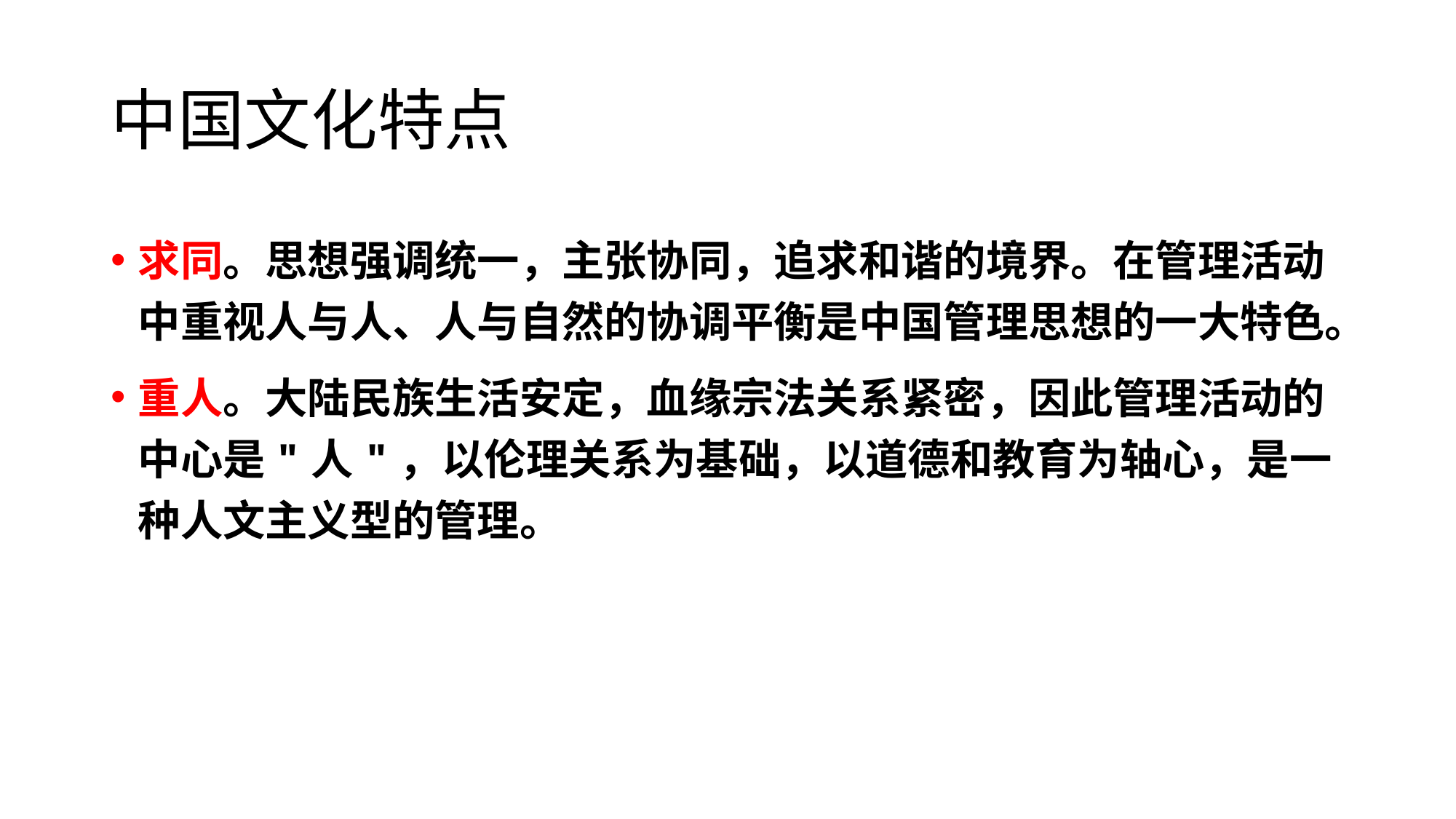

# 中国文化特点
求同。思想强调统一，主张协同，追求和谐的境界。在管理活动中重视人与人、人与自然的协调平衡是中国管理思想的一大特色。
重人。大陆民族生活安定，血缘宗法关系紧密，因此管理活动的中心是"人"，以伦理关系为基础，以道德和教育为轴心，是一种人文主义型的管理。